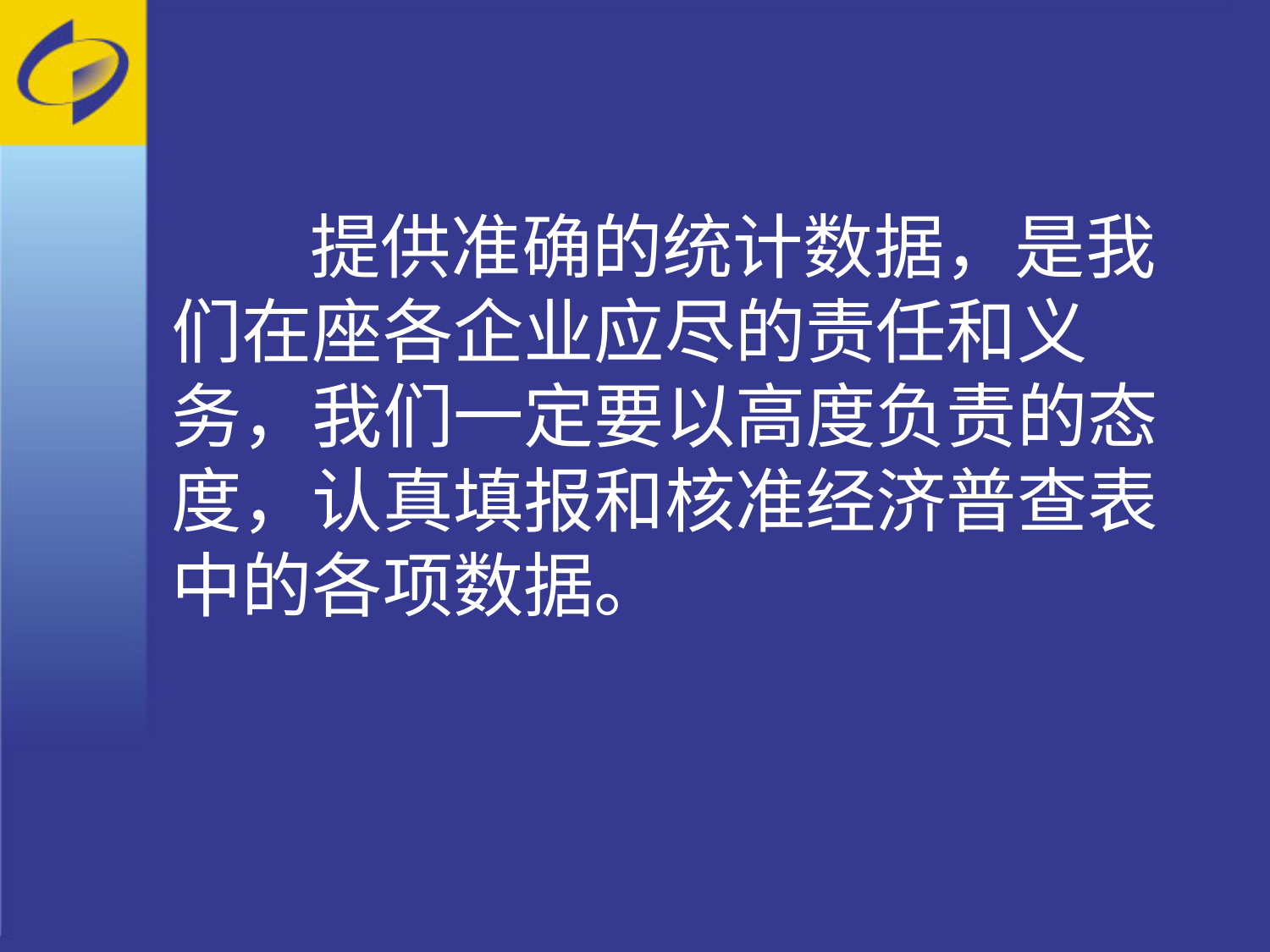

提供准确的统计数据，是我们在座各企业应尽的责任和义务，我们一定要以高度负责的态度，认真填报和核准经济普查表中的各项数据。